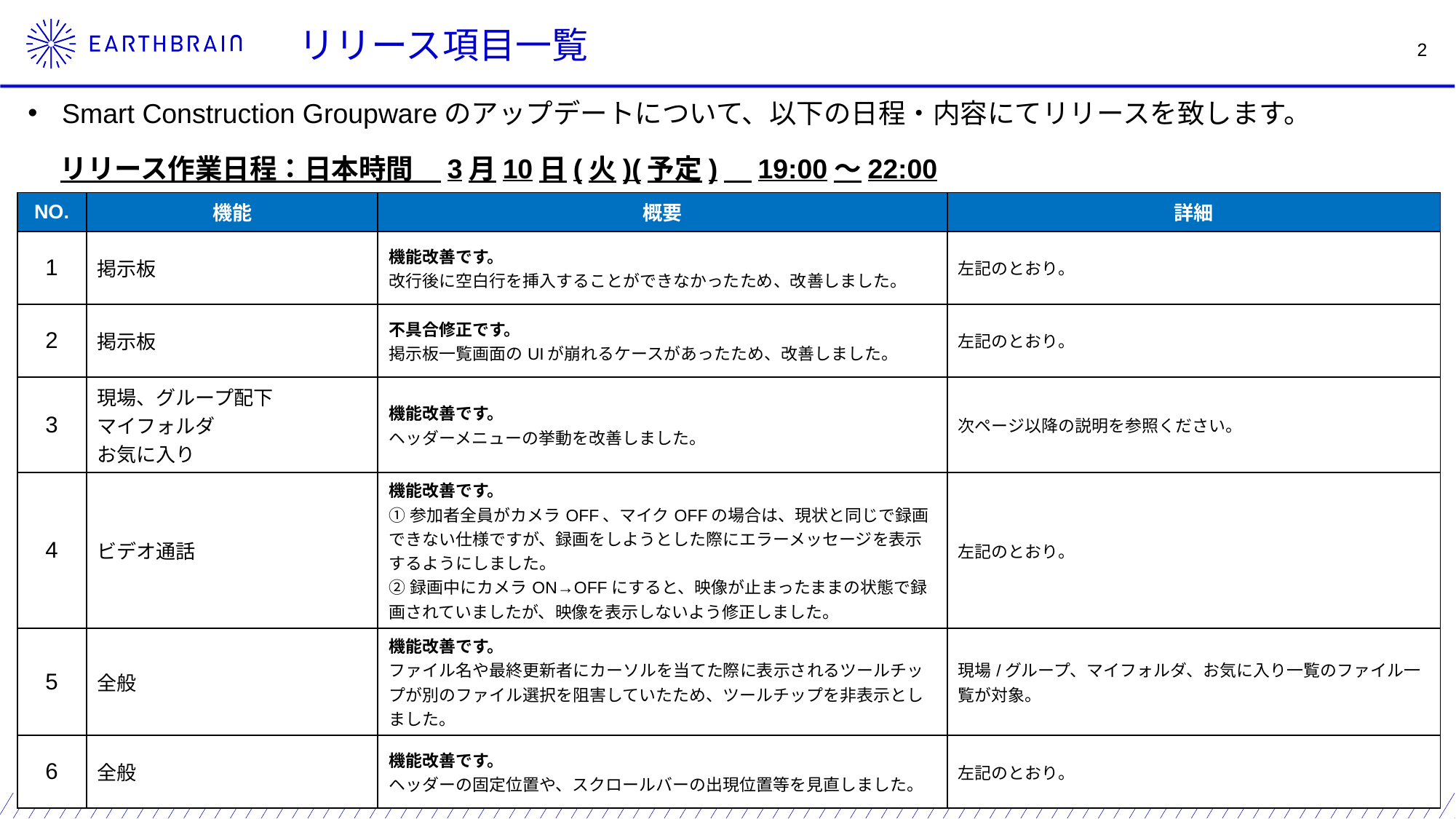

リリース項目一覧
Smart Construction Groupwareのアップデートについて、以下の日程・内容にてリリースを致します。
リリース作業日程：日本時間　3月10日(火)(予定)　19:00～22:00
| NO. | 機能 | 概要 | 詳細 |
| --- | --- | --- | --- |
| 1 | 掲示板 | 機能改善です。 改行後に空白行を挿入することができなかったため、改善しました。 | 左記のとおり。 |
| 2 | 掲示板 | 不具合修正です。 掲示板一覧画面のUIが崩れるケースがあったため、改善しました。 | 左記のとおり。 |
| 3 | 現場、グループ配下 マイフォルダ お気に入り | 機能改善です。 ヘッダーメニューの挙動を改善しました。 | 次ページ以降の説明を参照ください。 |
| 4 | ビデオ通話 | 機能改善です。 ①参加者全員がカメラOFF、マイクOFFの場合は、現状と同じで録画できない仕様ですが、録画をしようとした際にエラーメッセージを表示するようにしました。 ②録画中にカメラON→OFFにすると、映像が止まったままの状態で録画されていましたが、映像を表示しないよう修正しました。 | 左記のとおり。 |
| 5 | 全般 | 機能改善です。 ファイル名や最終更新者にカーソルを当てた際に表示されるツールチップが別のファイル選択を阻害していたため、ツールチップを非表示としました。 | 現場/グループ、マイフォルダ、お気に入り一覧のファイル一覧が対象。 |
| 6 | 全般 | 機能改善です。 ヘッダーの固定位置や、スクロールバーの出現位置等を見直しました。 | 左記のとおり。 |